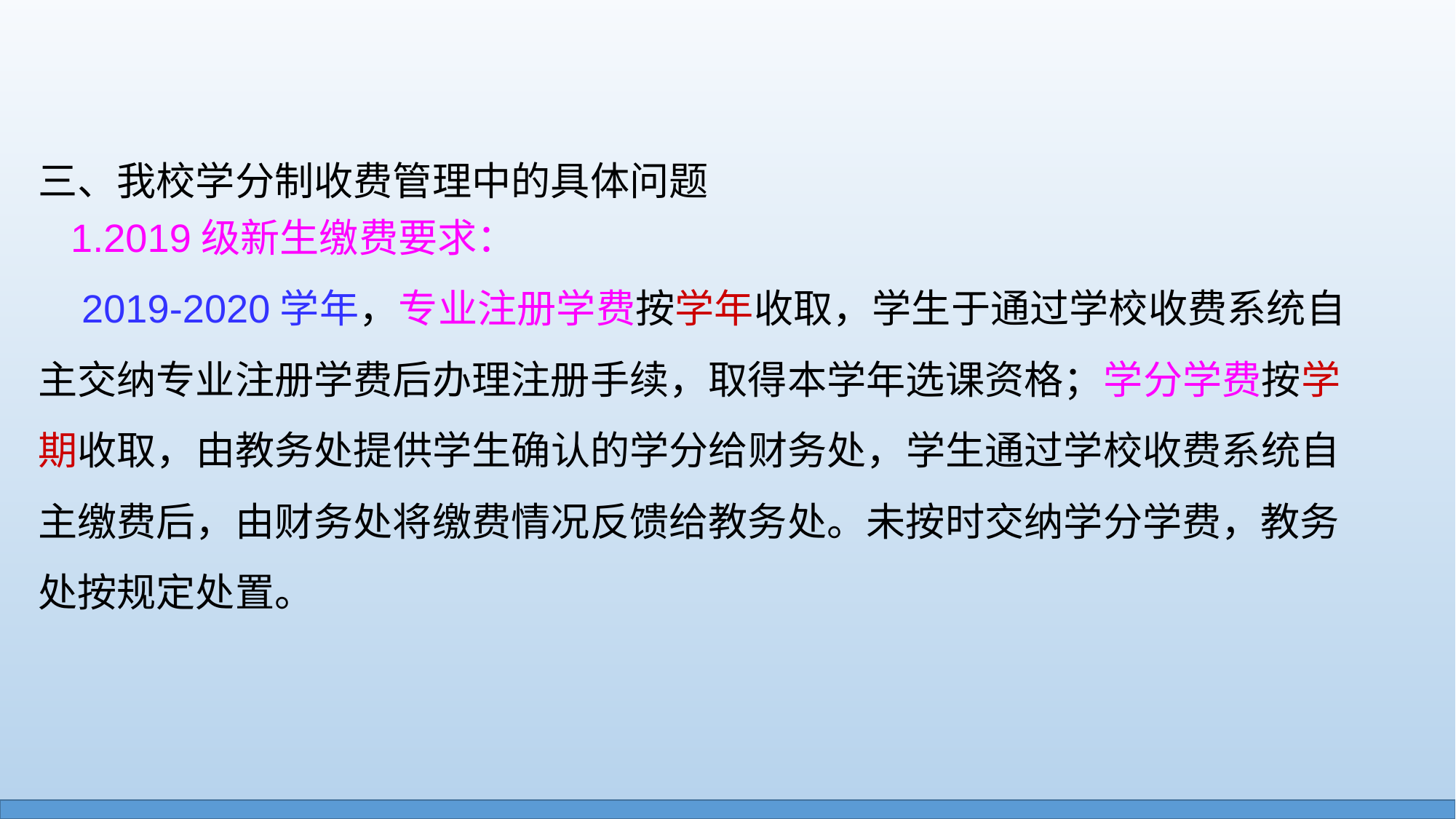

三、我校学分制收费管理中的具体问题
   1.2019级新生缴费要求：
    2019-2020学年，专业注册学费按学年收取，学生于通过学校收费系统自主交纳专业注册学费后办理注册手续，取得本学年选课资格；学分学费按学期收取，由教务处提供学生确认的学分给财务处，学生通过学校收费系统自主缴费后，由财务处将缴费情况反馈给教务处。未按时交纳学分学费，教务处按规定处置。